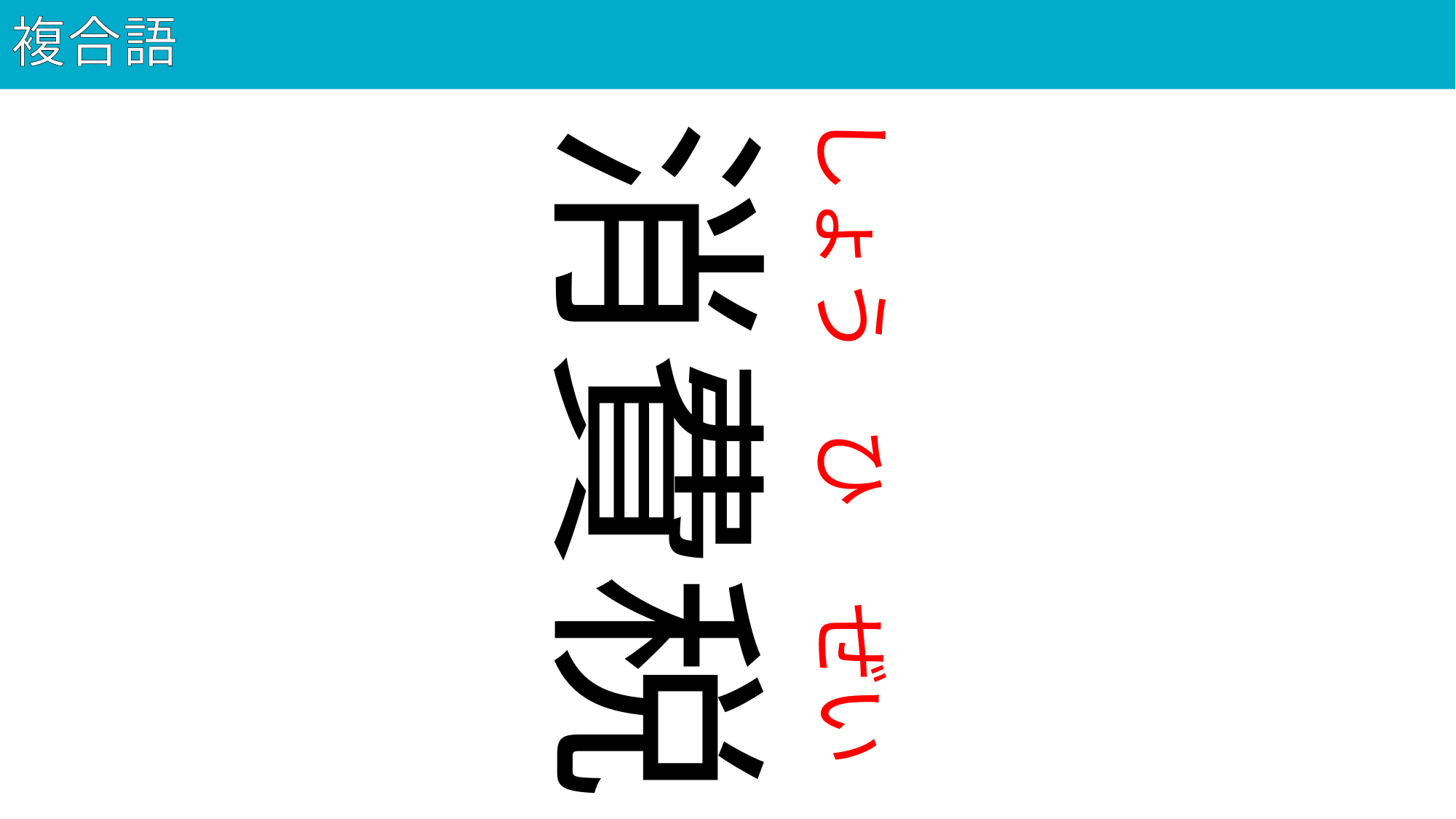

# 複合語
100
しょう
消費税
ひ
ぜい